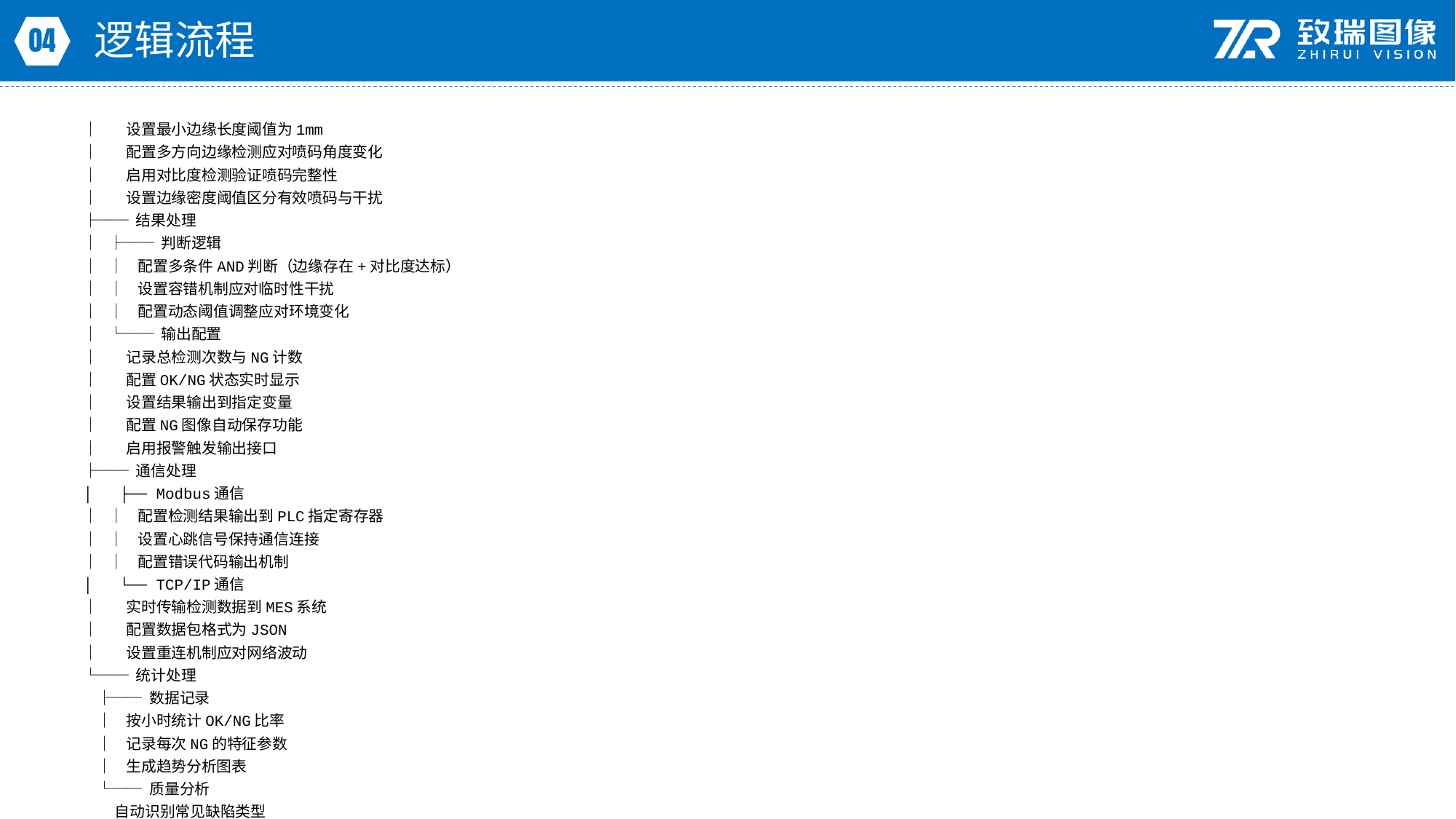

逻辑流程
04

│       设置最小边缘长度阈值为1mm
│       配置多方向边缘检测应对喷码角度变化
│       启用对比度检测验证喷码完整性
│       设置边缘密度阈值区分有效喷码与干扰
├── 结果处理
│   ├── 判断逻辑
│   │   配置多条件AND判断（边缘存在+对比度达标）
│   │   设置容错机制应对临时性干扰
│   │   配置动态阈值调整应对环境变化
│   └── 输出配置
│       记录总检测次数与NG计数
│       配置OK/NG状态实时显示
│       设置结果输出到指定变量
│       配置NG图像自动保存功能
│       启用报警触发输出接口
├── 通信处理
│   ├── Modbus通信
│   │   配置检测结果输出到PLC指定寄存器
│   │   设置心跳信号保持通信连接
│   │   配置错误代码输出机制
│   └── TCP/IP通信
│       实时传输检测数据到MES系统
│       配置数据包格式为JSON
│       设置重连机制应对网络波动
└── 统计处理
    ├── 数据记录
    │   按小时统计OK/NG比率
    │   记录每次NG的特征参数
    │   生成趋势分析图表
    └── 质量分析
        自动识别常见缺陷类型
        生成日报/月报统计报表
        配置异常数据预警机制